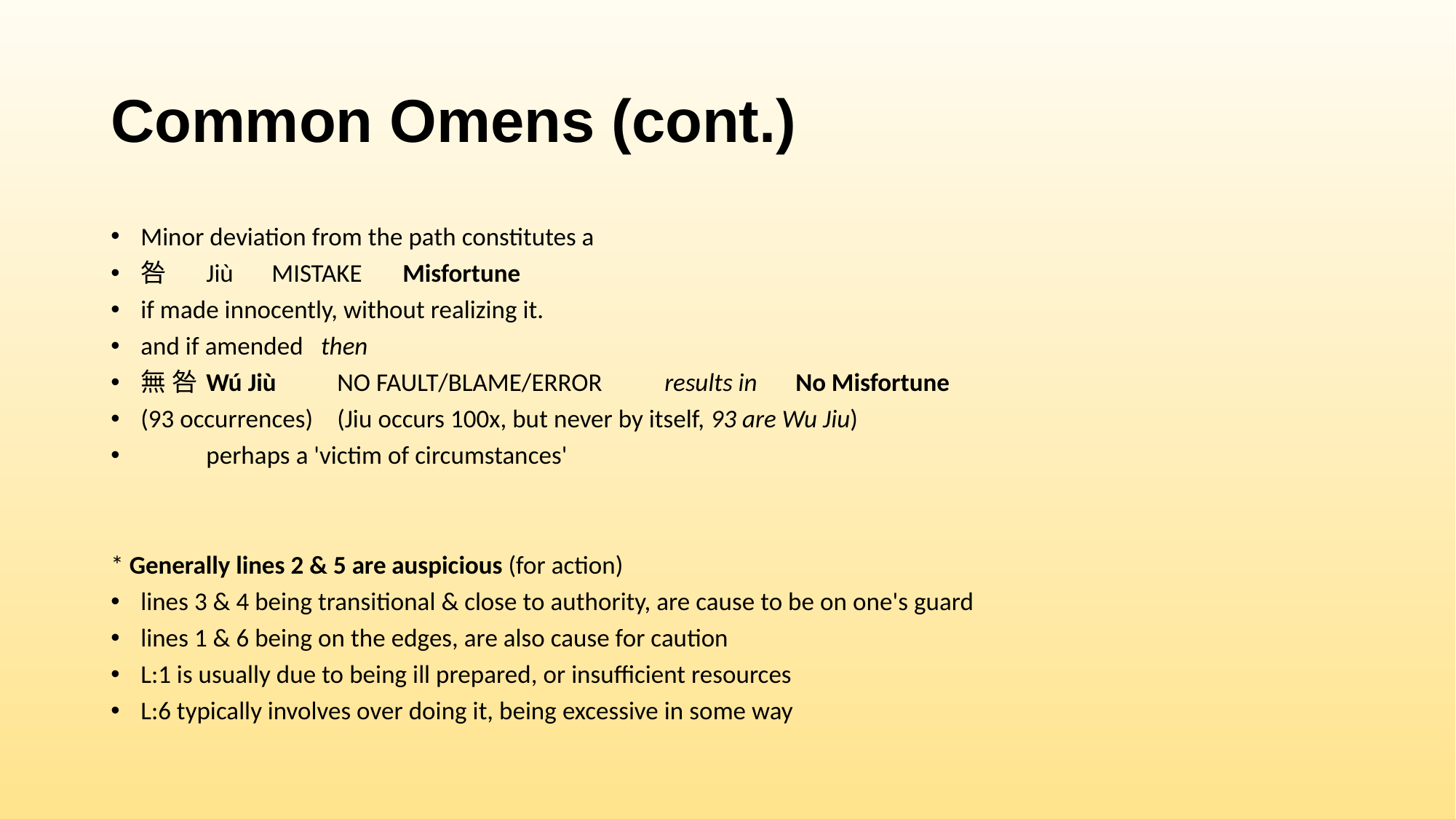

# Common Omens (cont.)
Minor deviation from the path constitutes a
咎	Jiù		MISTAKE						Misfortune
if made innocently, without realizing it.
and if amended   then
無 咎	Wú Jiù		NO Fault/BLAME/Error	results in			No Misfortune
(93 occurrences)		(Jiu occurs 100x, but never by itself, 93 are Wu Jiu)
			perhaps a 'victim of circumstances'

* Generally lines 2 & 5 are auspicious (for action)
lines 3 & 4 being transitional & close to authority, are cause to be on one's guard
lines 1 & 6 being on the edges, are also cause for caution
L:1 is usually due to being ill prepared, or insufficient resources
L:6 typically involves over doing it, being excessive in some way